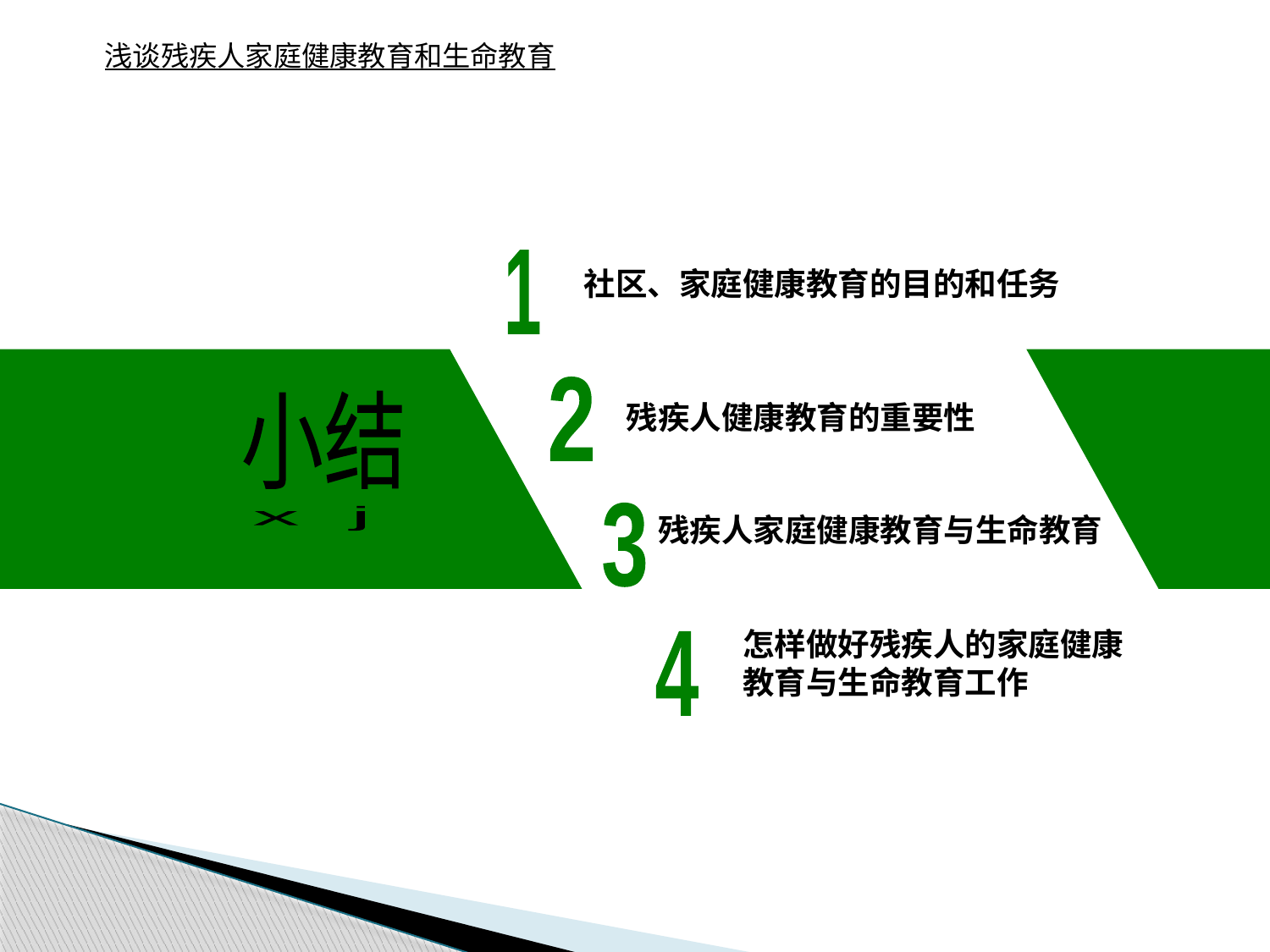

浅谈残疾人家庭健康教育和生命教育
1
社区、家庭健康教育的目的和任务

2
小结
残疾人健康教育的重要性
3
残疾人家庭健康教育与生命教育

 x  j
怎样做好残疾人的家庭健康教育与生命教育工作
4